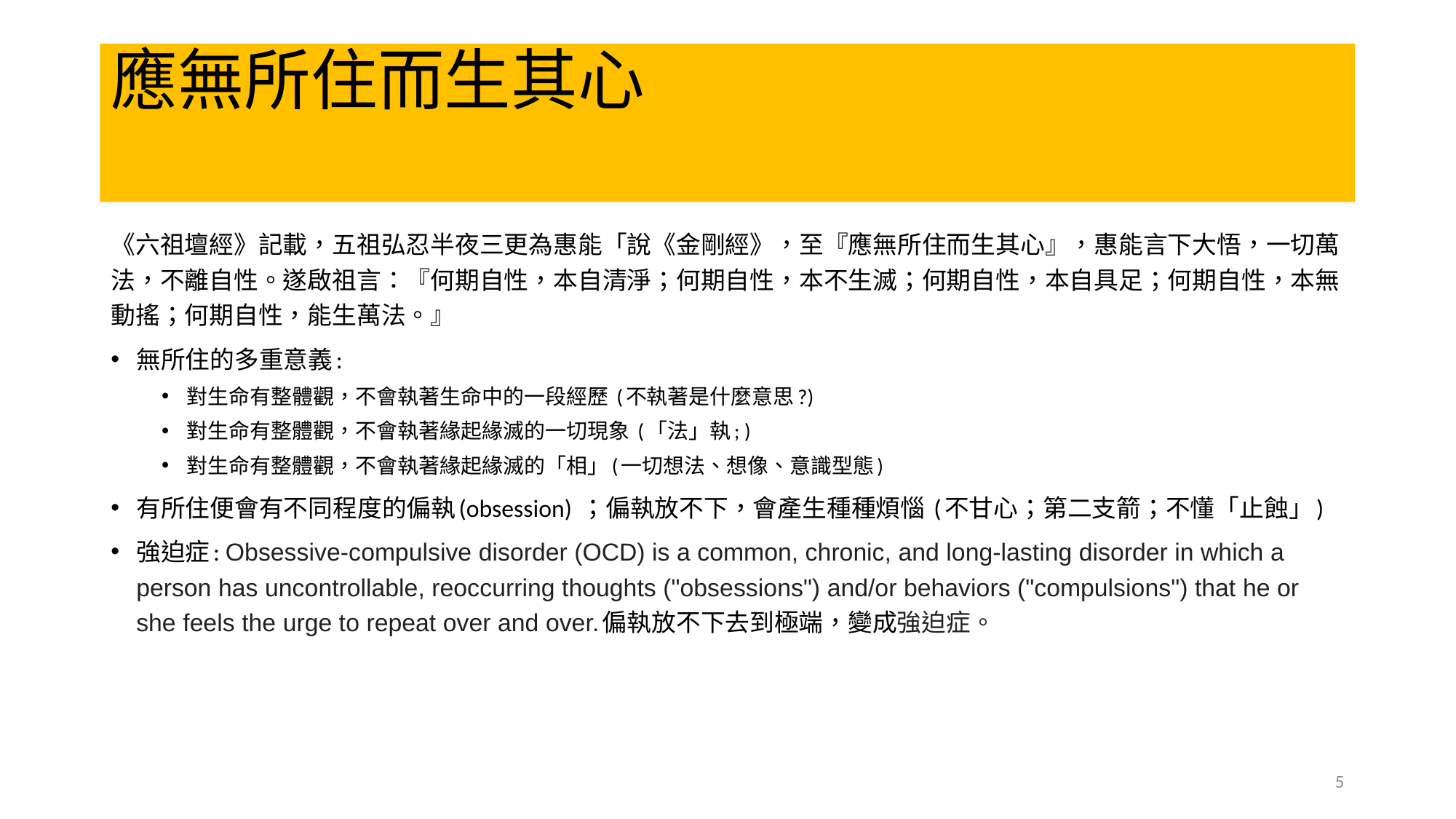

# 應無所住而生其心
《六祖壇經》記載，五祖弘忍半夜三更為惠能「說《金剛經》，至『應無所住而生其心』，惠能言下大悟，一切萬法，不離自性。遂啟祖言：『何期自性，本自清淨；何期自性，本不生滅；何期自性，本自具足；何期自性，本無動搖；何期自性，能生萬法。』
無所住的多重意義:
對生命有整體觀，不會執著生命中的一段經歷 (不執著是什麼意思?)
對生命有整體觀，不會執著緣起緣滅的一切現象 (「法」執; )
對生命有整體觀，不會執著緣起緣滅的「相」(一切想法、想像、意識型態)
有所住便會有不同程度的偏執(obsession) ；偏執放不下，會產生種種煩惱 (不甘心；第二支箭；不懂「止蝕」)
強迫症: Obsessive-compulsive disorder (OCD) is a common, chronic, and long-lasting disorder in which a person has uncontrollable, reoccurring thoughts ("obsessions") and/or behaviors ("compulsions") that he or she feels the urge to repeat over and over.偏執放不下去到極端，變成強迫症。

5